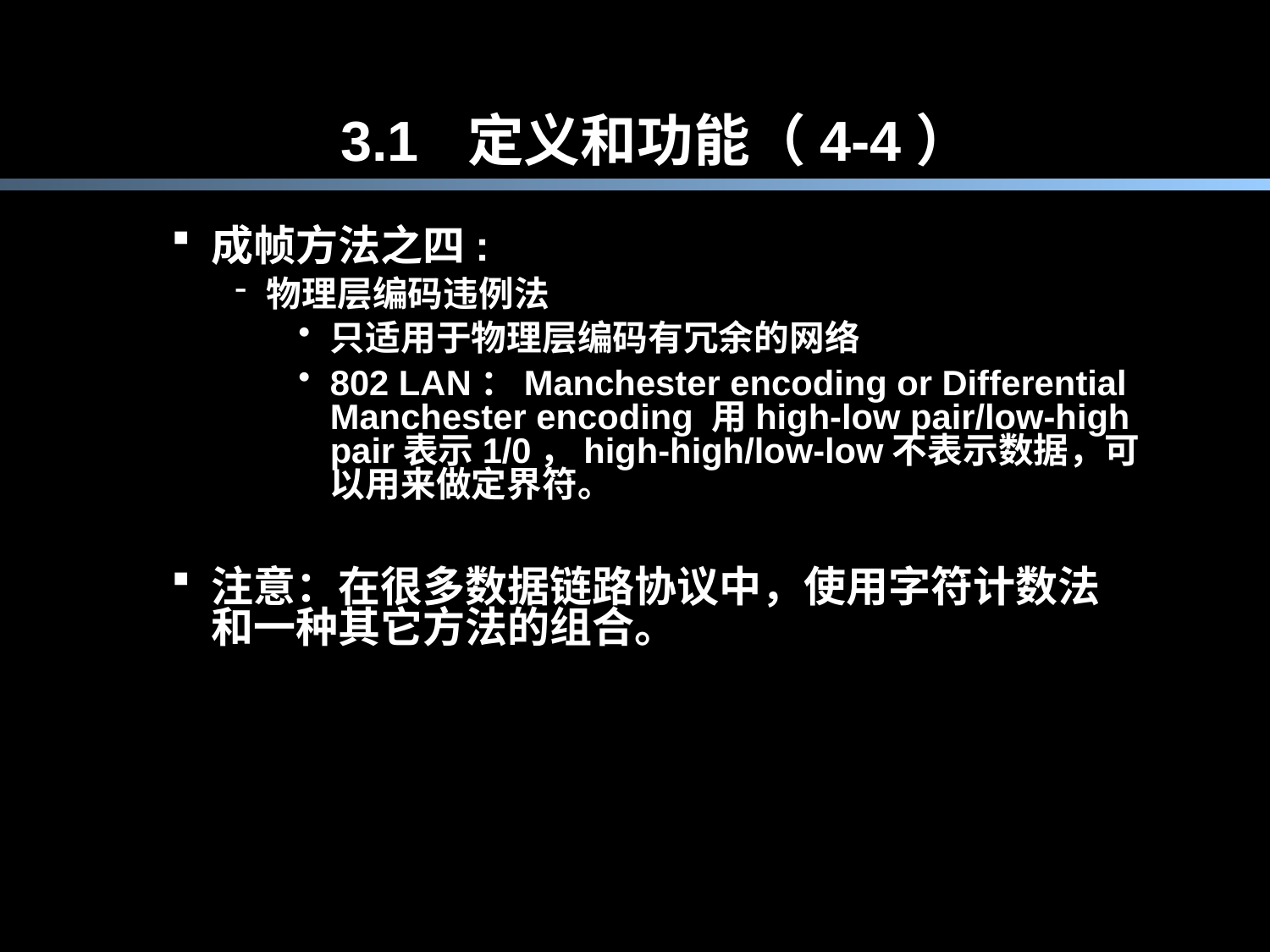

3.1	定义和功能（4-4）
成帧方法之四:
物理层编码违例法
只适用于物理层编码有冗余的网络
802 LAN：Manchester encoding or Differential Manchester encoding 用high-low pair/low-high pair表示1/0，high-high/low-low不表示数据，可以用来做定界符。

注意：在很多数据链路协议中，使用字符计数法和一种其它方法的组合。